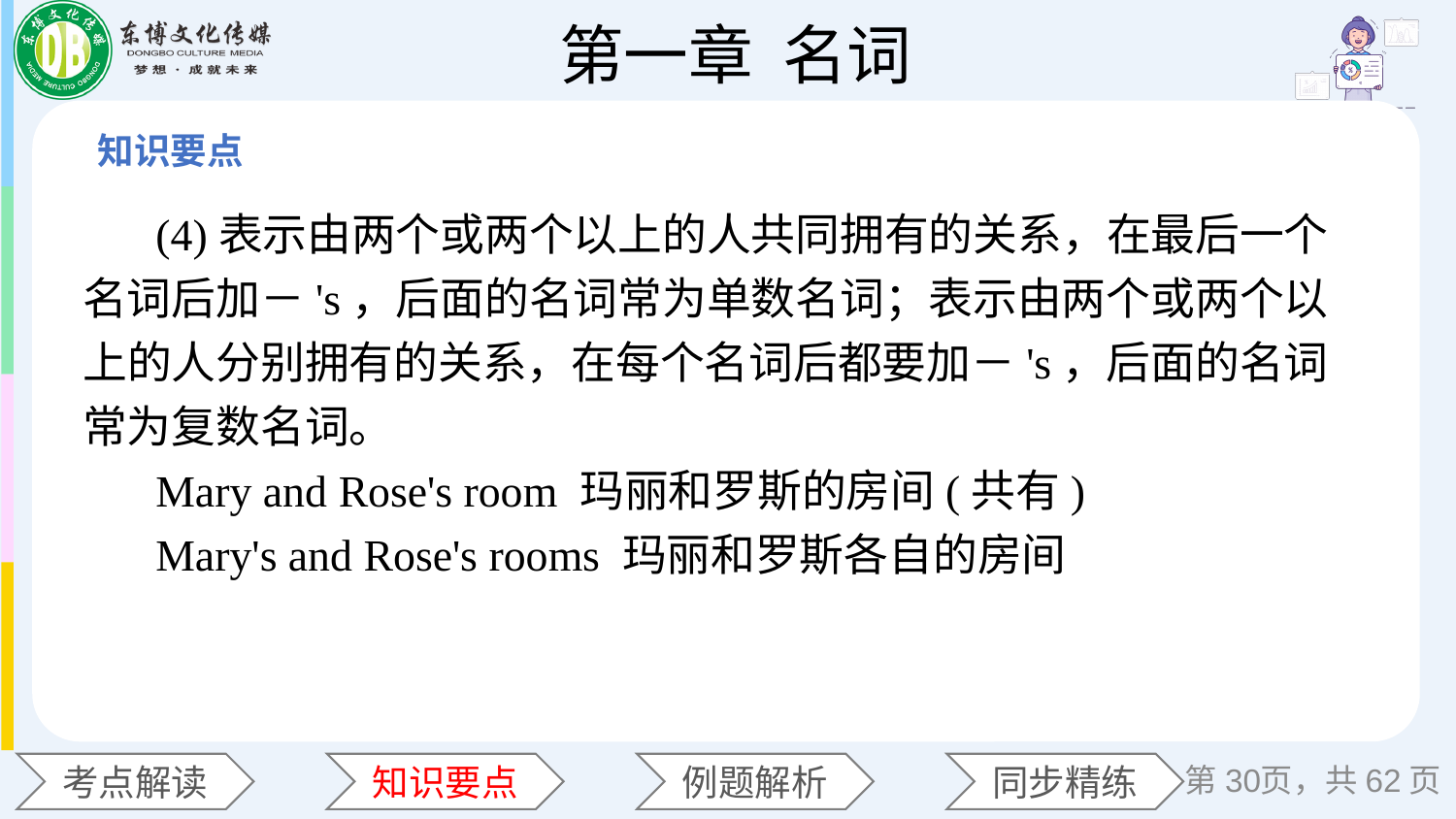

(4)表示由两个或两个以上的人共同拥有的关系，在最后一个名词后加－'s，后面的名词常为单数名词；表示由两个或两个以上的人分别拥有的关系，在每个名词后都要加－'s，后面的名词常为复数名词。
Mary and Rose's room 玛丽和罗斯的房间(共有)
Mary's and Rose's rooms 玛丽和罗斯各自的房间

第30页，共62页